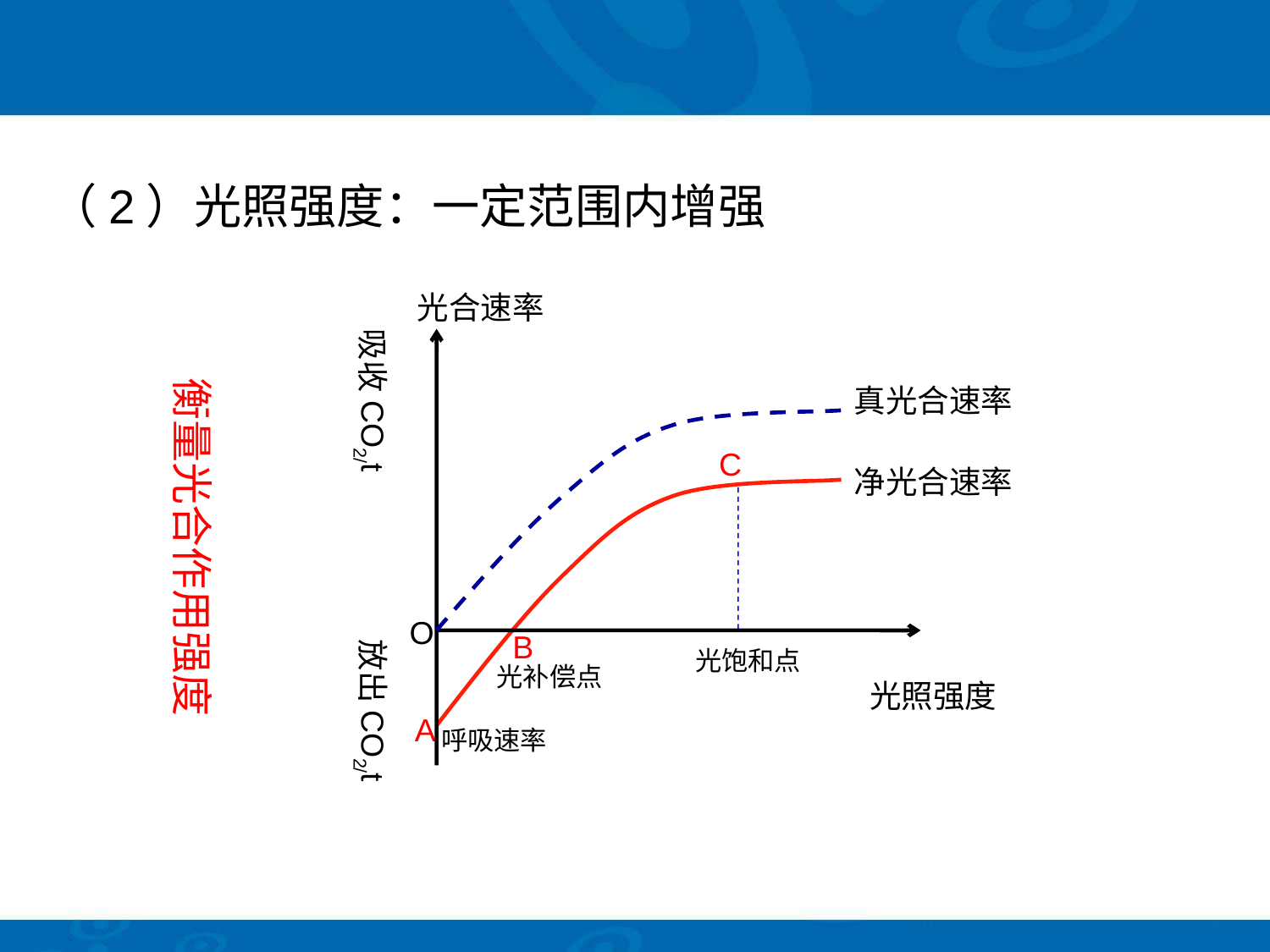

（2）光照强度：一定范围内增强
光合速率

C
O
B

光照强度
A

衡量光合作用强度
吸收CO2/t                  放出CO2/t

真光合速率

净光合速率

光饱和点
光补偿点
呼吸速率